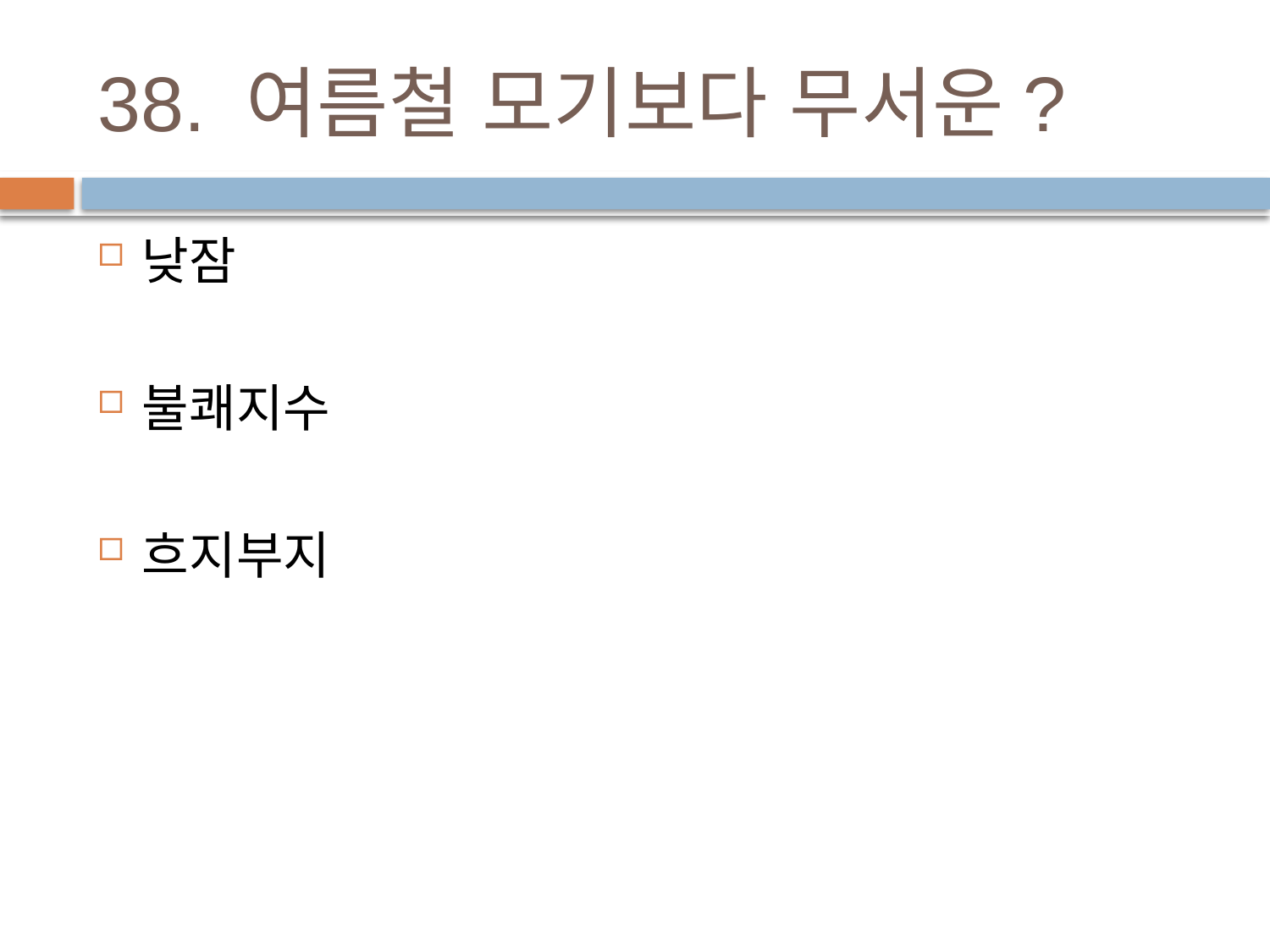

# 38. 여름철 모기보다 무서운?
낮잠

불쾌지수

흐지부지